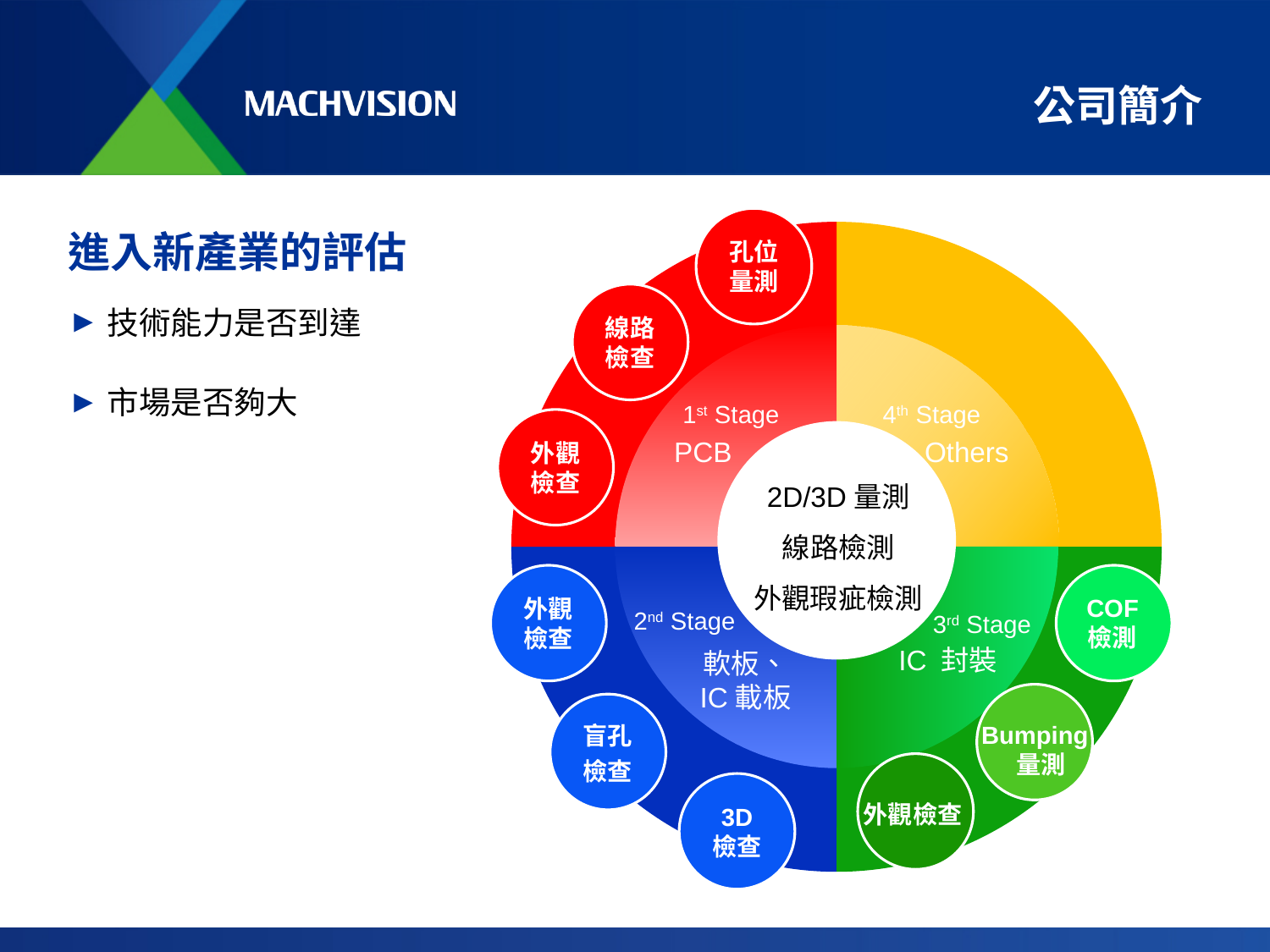

# 公司簡介

### Chart

| Category | 銷售 |
|---|---|
| 第一季 | 90.0 |
| 第二季 | 90.0 |
| 第三季 | 90.0 |
| 第四季 | 90.0 |
孔位量測
線路檢查

### Chart

| Category | 銷售 |
|---|---|
| 第一季 | 90.0 |
| 第二季 | 90.0 |
| 第三季 | 90.0 |
| 第四季 | 90.0 |
1st Stage
4th Stage
外觀檢查

PCB
Others
2D/3D量測
線路檢測
外觀瑕疵檢測
外觀檢查

COF
檢測
2nd Stage
3rd Stage
IC 封裝
軟板、
IC載板

Bumping
 量測

外觀檢查
3D
檢查
進入新產業的評估
技術能力是否到達
市場是否夠大